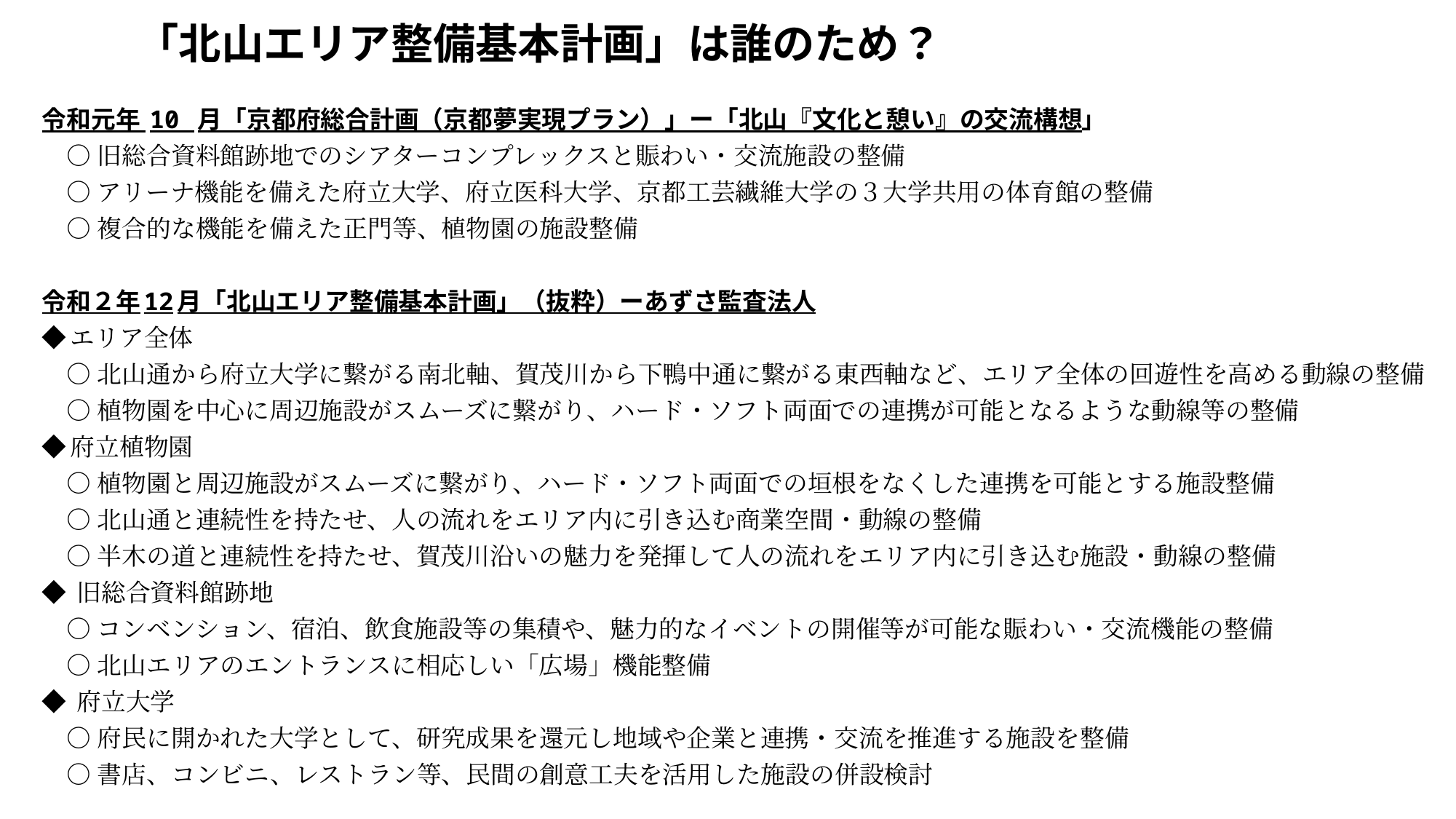

# 「北山エリア整備基本計画」は誰のため？
令和元年 10 月「京都府総合計画（京都夢実現プラン）」ー「北山『文化と憩い』の交流構想」
　○ 旧総合資料館跡地でのシアターコンプレックスと賑わい・交流施設の整備
　○ アリーナ機能を備えた府立大学、府立医科大学、京都工芸繊維大学の３大学共用の体育館の整備
　○ 複合的な機能を備えた正門等、植物園の施設整備

令和２年12月「北山エリア整備基本計画」（抜粋）ーあずさ監査法人
◆エリア全体
　○ 北山通から府立大学に繋がる南北軸、賀茂川から下鴨中通に繋がる東西軸など、エリア全体の回遊性を高める動線の整備
　○ 植物園を中心に周辺施設がスムーズに繋がり、ハード・ソフト両面での連携が可能となるような動線等の整備
◆府立植物園
　○ 植物園と周辺施設がスムーズに繋がり、ハード・ソフト両面での垣根をなくした連携を可能とする施設整備
　○ 北山通と連続性を持たせ、人の流れをエリア内に引き込む商業空間・動線の整備
　○ 半木の道と連続性を持たせ、賀茂川沿いの魅力を発揮して人の流れをエリア内に引き込む施設・動線の整備
◆ 旧総合資料館跡地
　○ コンベンション、宿泊、飲食施設等の集積や、魅力的なイベントの開催等が可能な賑わい・交流機能の整備
　○ 北山エリアのエントランスに相応しい「広場」機能整備
◆ 府立大学
　○ 府民に開かれた大学として、研究成果を還元し地域や企業と連携・交流を推進する施設を整備
　○ 書店、コンビニ、レストラン等、民間の創意工夫を活用した施設の併設検討